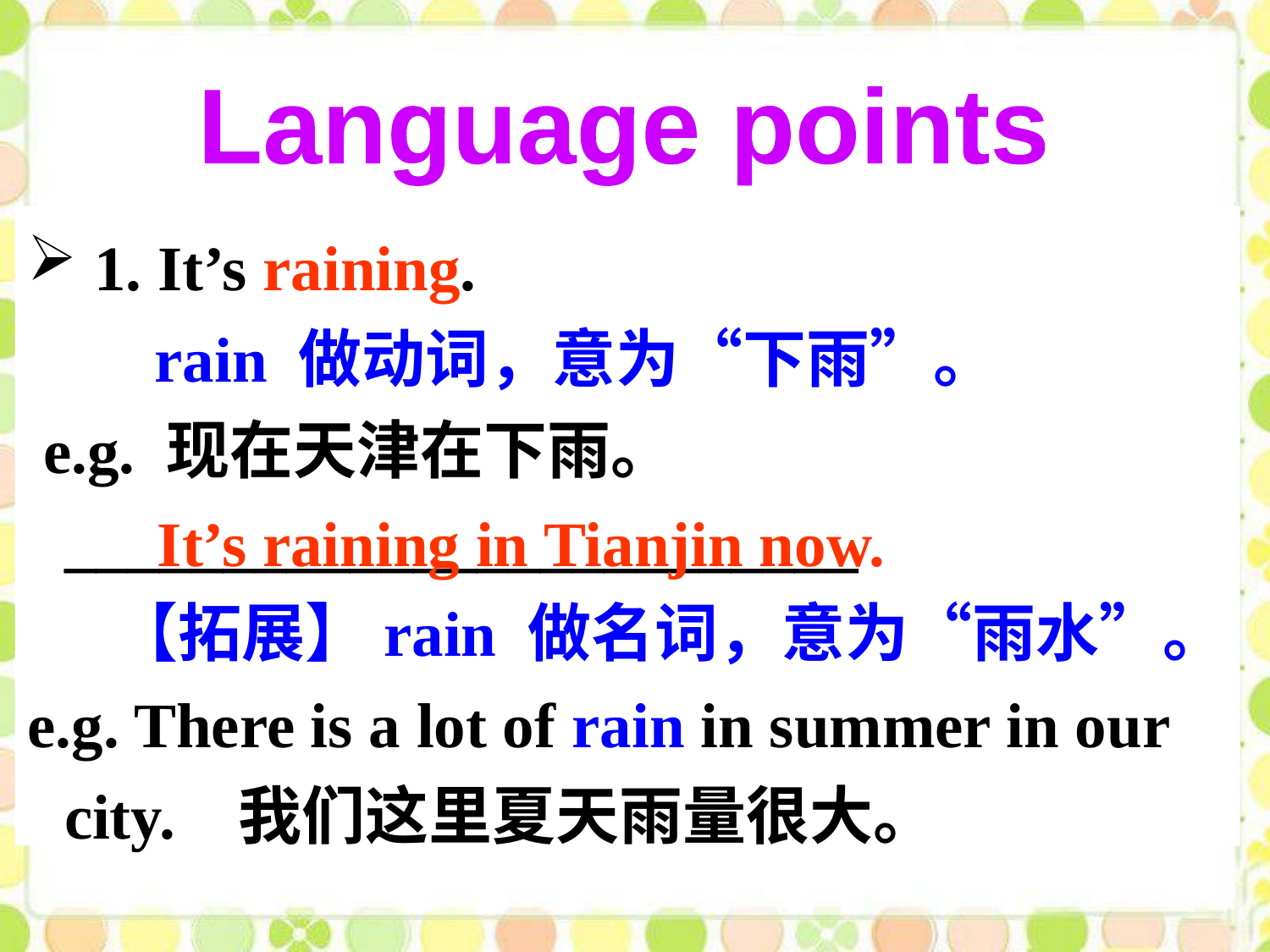

Language points
 1. It’s raining.
        rain 做动词，意为“下雨”。
 e.g. 现在天津在下雨。             	_________________________
     【拓展】rain 做名词，意为“雨水”。
e.g. There is a lot of rain in summer in our 	city.   我们这里夏天雨量很大。
It’s raining in Tianjin now.